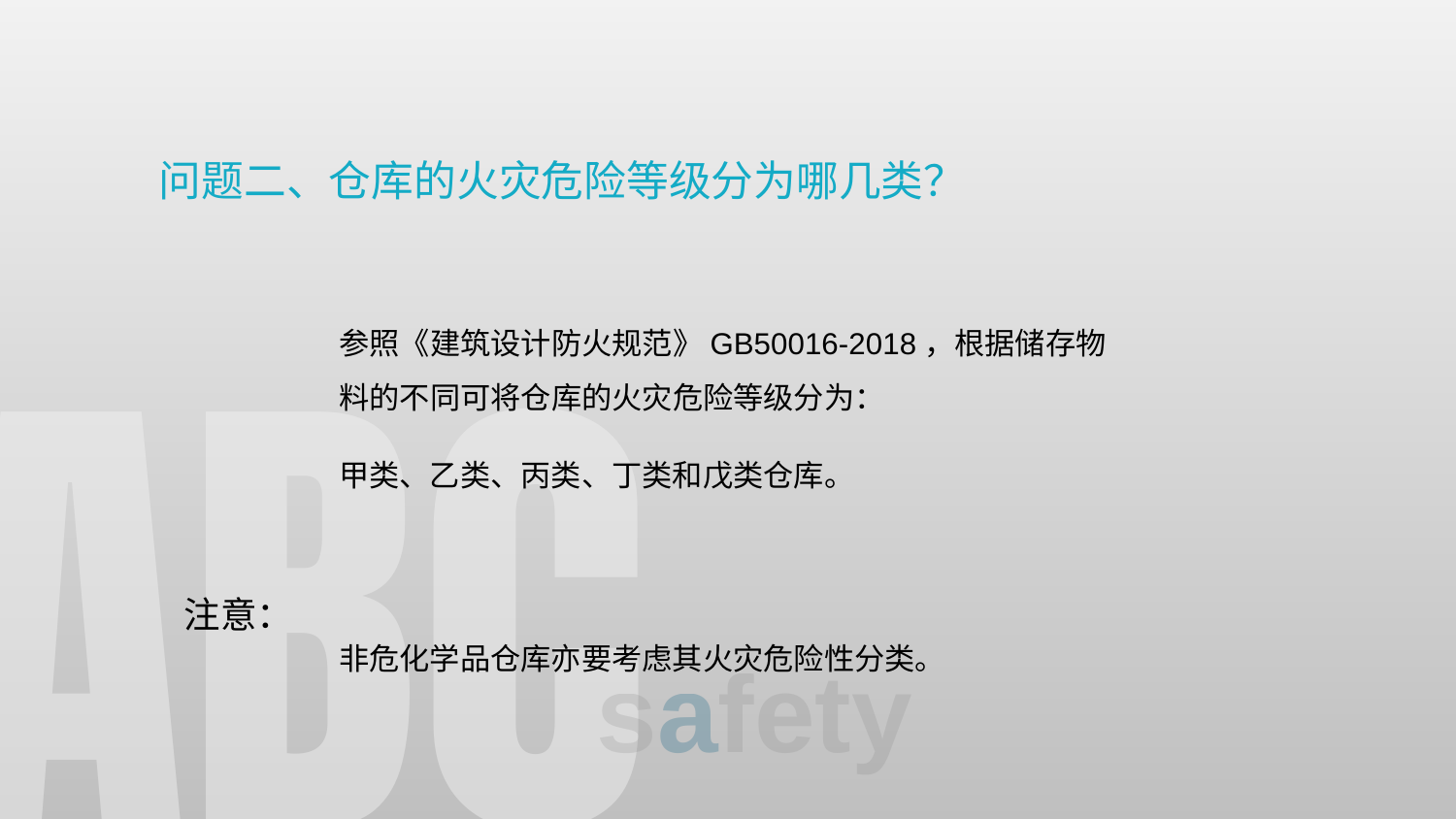

问题二、仓库的火灾危险等级分为哪几类？
参照《建筑设计防火规范》GB50016-2018，根据储存物
料的不同可将仓库的火灾危险等级分为：
甲类、乙类、丙类、丁类和戊类仓库。
注意：
非危化学品仓库亦要考虑其火灾危险性分类。